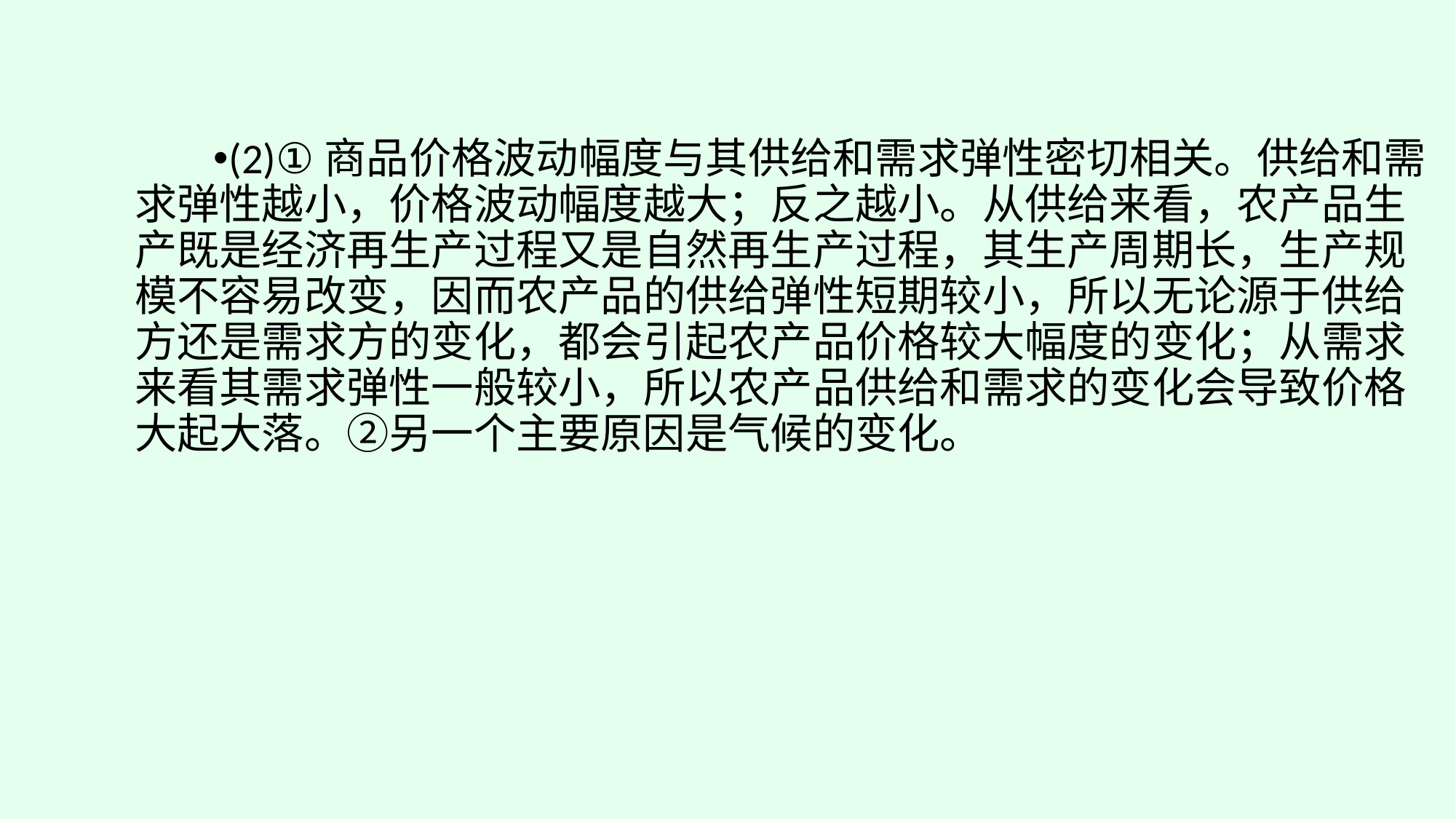

(2)①商品价格波动幅度与其供给和需求弹性密切相关。供给和需求弹性越小，价格波动幅度越大；反之越小。从供给来看，农产品生产既是经济再生产过程又是自然再生产过程，其生产周期长，生产规模不容易改变，因而农产品的供给弹性短期较小，所以无论源于供给方还是需求方的变化，都会引起农产品价格较大幅度的变化；从需求来看其需求弹性一般较小，所以农产品供给和需求的变化会导致价格大起大落。②另一个主要原因是气候的变化。